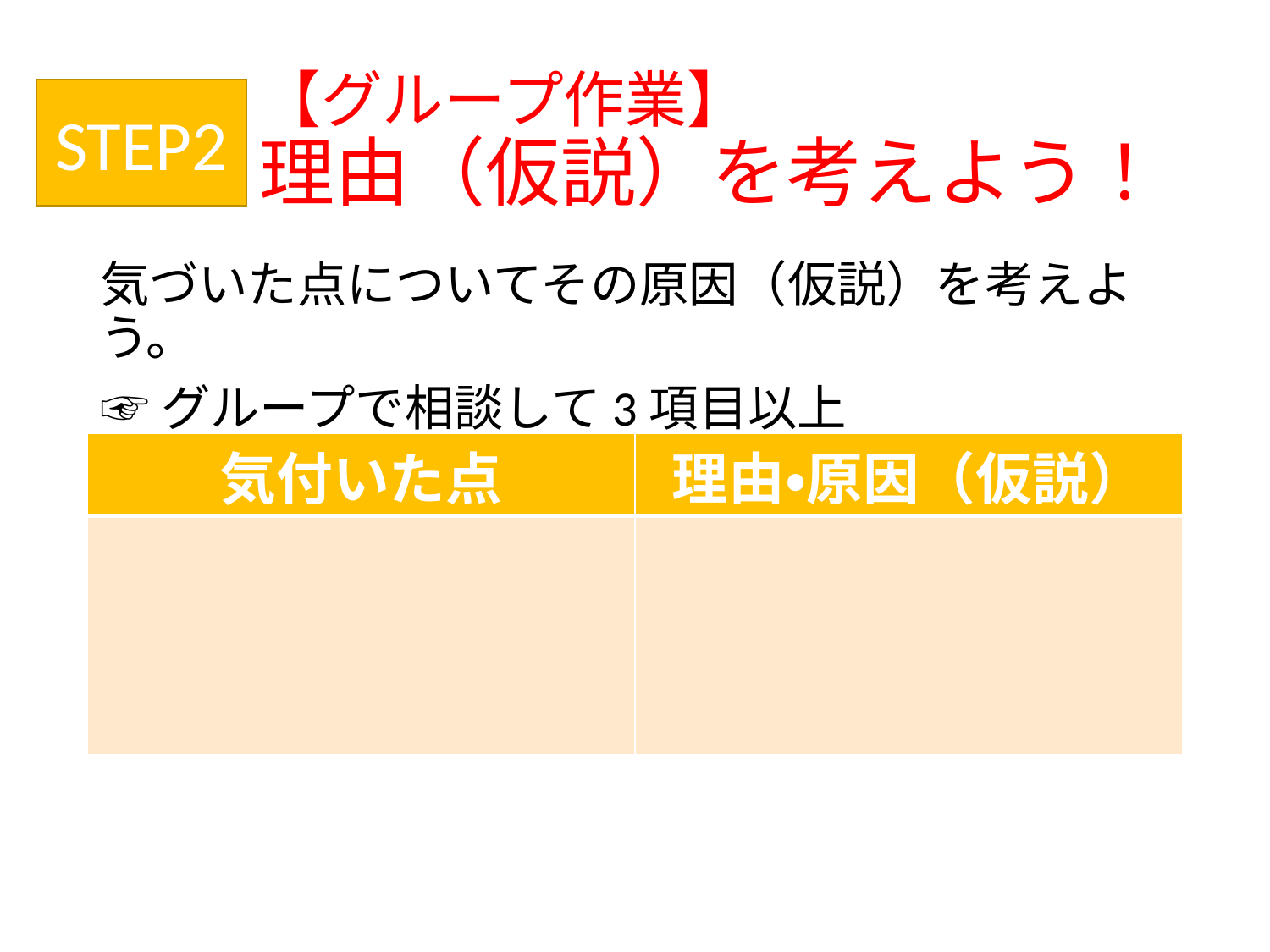

# 【グループ作業】 理由（仮説）を考えよう！
STEP2
気づいた点についてその原因（仮説）を考えよう。
☞グループで相談して3項目以上
| 気付いた点 | 理由・原因（仮説） |
| --- | --- |
|  |  |